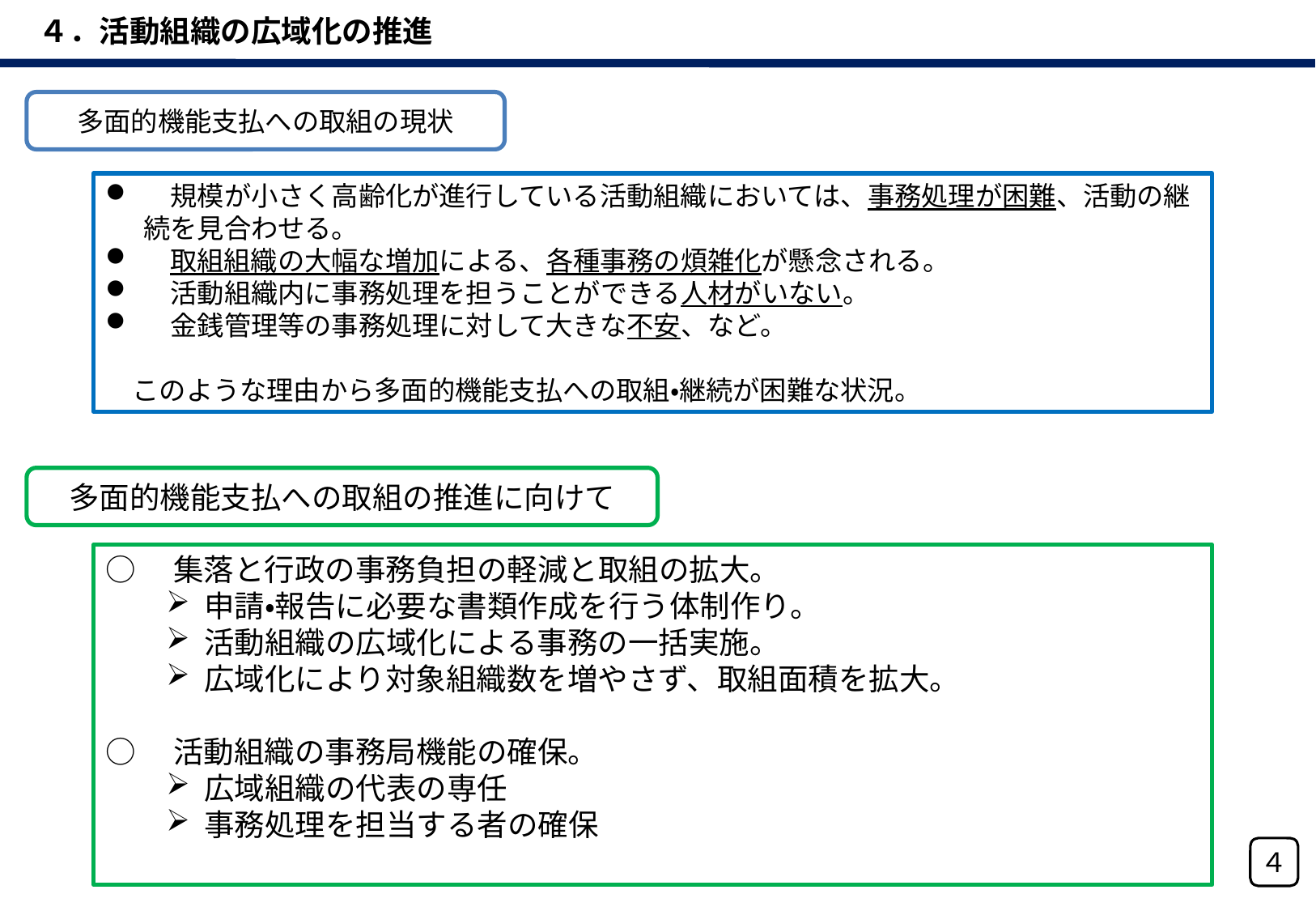

４．活動組織の広域化の推進
多面的機能支払への取組の現状
　規模が小さく高齢化が進行している活動組織においては、事務処理が困難、活動の継続を見合わせる。
　取組組織の大幅な増加による、各種事務の煩雑化が懸念される。
　活動組織内に事務処理を担うことができる人材がいない。
　金銭管理等の事務処理に対して大きな不安、など。

　このような理由から多面的機能支払への取組・継続が困難な状況。
多面的機能支払への取組の推進に向けて
○　集落と行政の事務負担の軽減と取組の拡大。
申請・報告に必要な書類作成を行う体制作り。
活動組織の広域化による事務の一括実施。
広域化により対象組織数を増やさず、取組面積を拡大。

○　活動組織の事務局機能の確保。
広域組織の代表の専任
事務処理を担当する者の確保

４